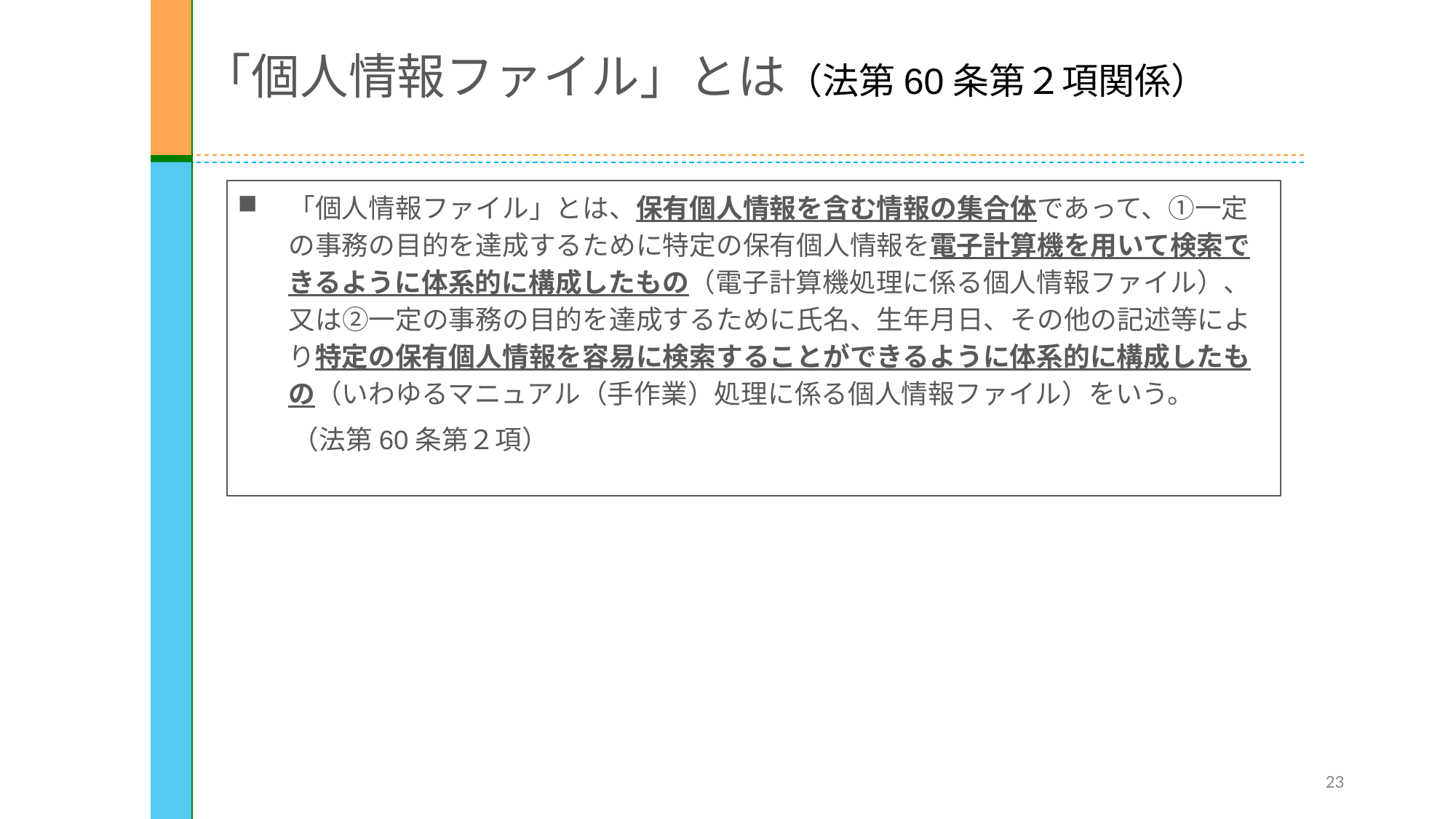

# 「個人情報ファイル」とは（法第60条第２項関係）

「個人情報ファイル」とは、保有個人情報を含む情報の集合体であって、①一定の事務の目的を達成するために特定の保有個人情報を電子計算機を用いて検索できるように体系的に構成したもの（電子計算機処理に係る個人情報ファイル）、又は②一定の事務の目的を達成するために氏名、生年月日、その他の記述等により特定の保有個人情報を容易に検索することができるように体系的に構成したもの（いわゆるマニュアル（手作業）処理に係る個人情報ファイル）をいう。
（法第60条第２項）
23